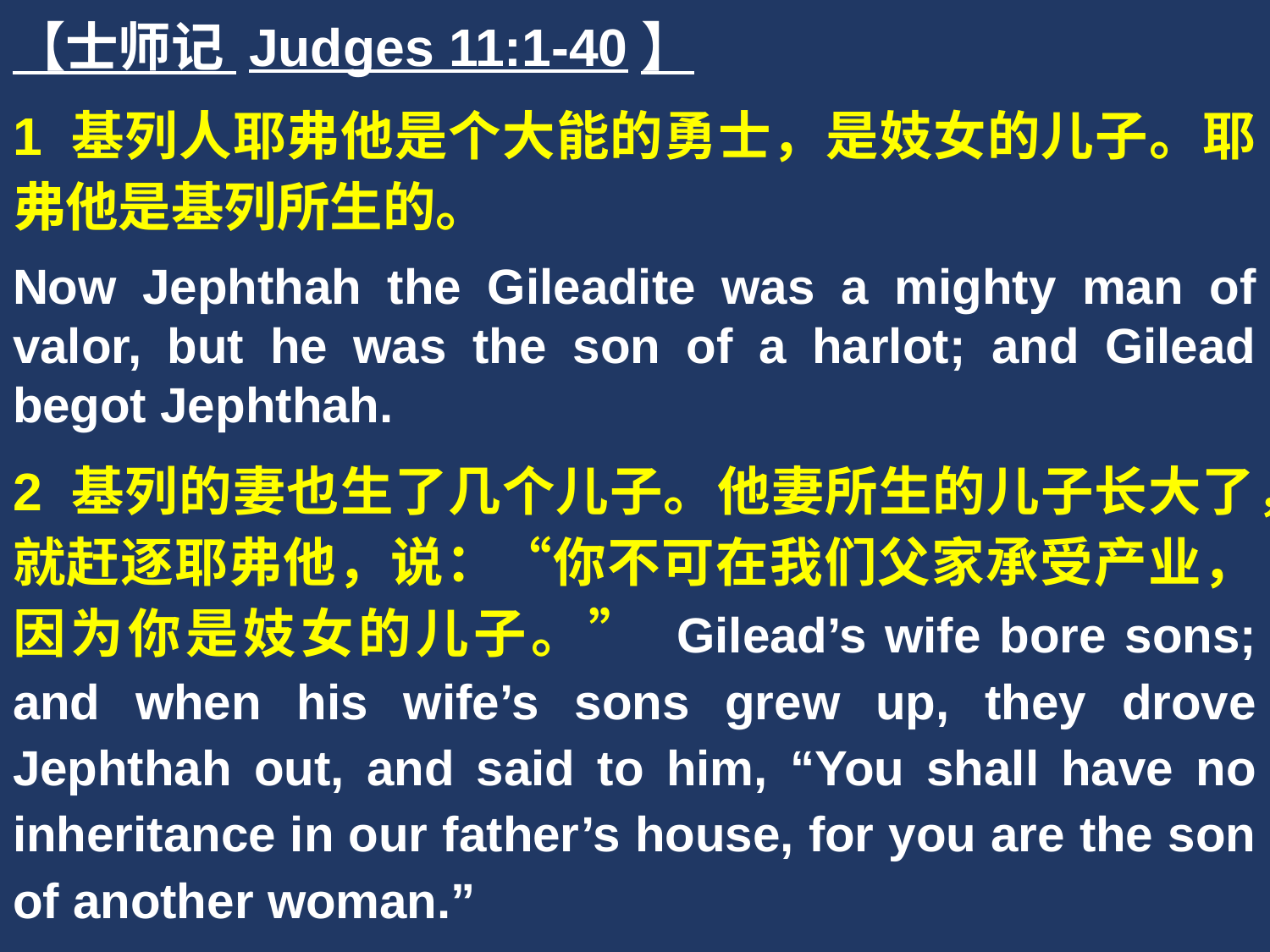

【士师记 Judges 11:1-40】
1 基列人耶弗他是个大能的勇士，是妓女的儿子。耶弗他是基列所生的。
Now Jephthah the Gileadite was a mighty man of valor, but he was the son of a harlot; and Gilead begot Jephthah.
2 基列的妻也生了几个儿子。他妻所生的儿子长大了，就赶逐耶弗他，说：“你不可在我们父家承受产业，因为你是妓女的儿子。” Gilead’s wife bore sons; and when his wife’s sons grew up, they drove Jephthah out, and said to him, “You shall have no inheritance in our father’s house, for you are the son of another woman.”